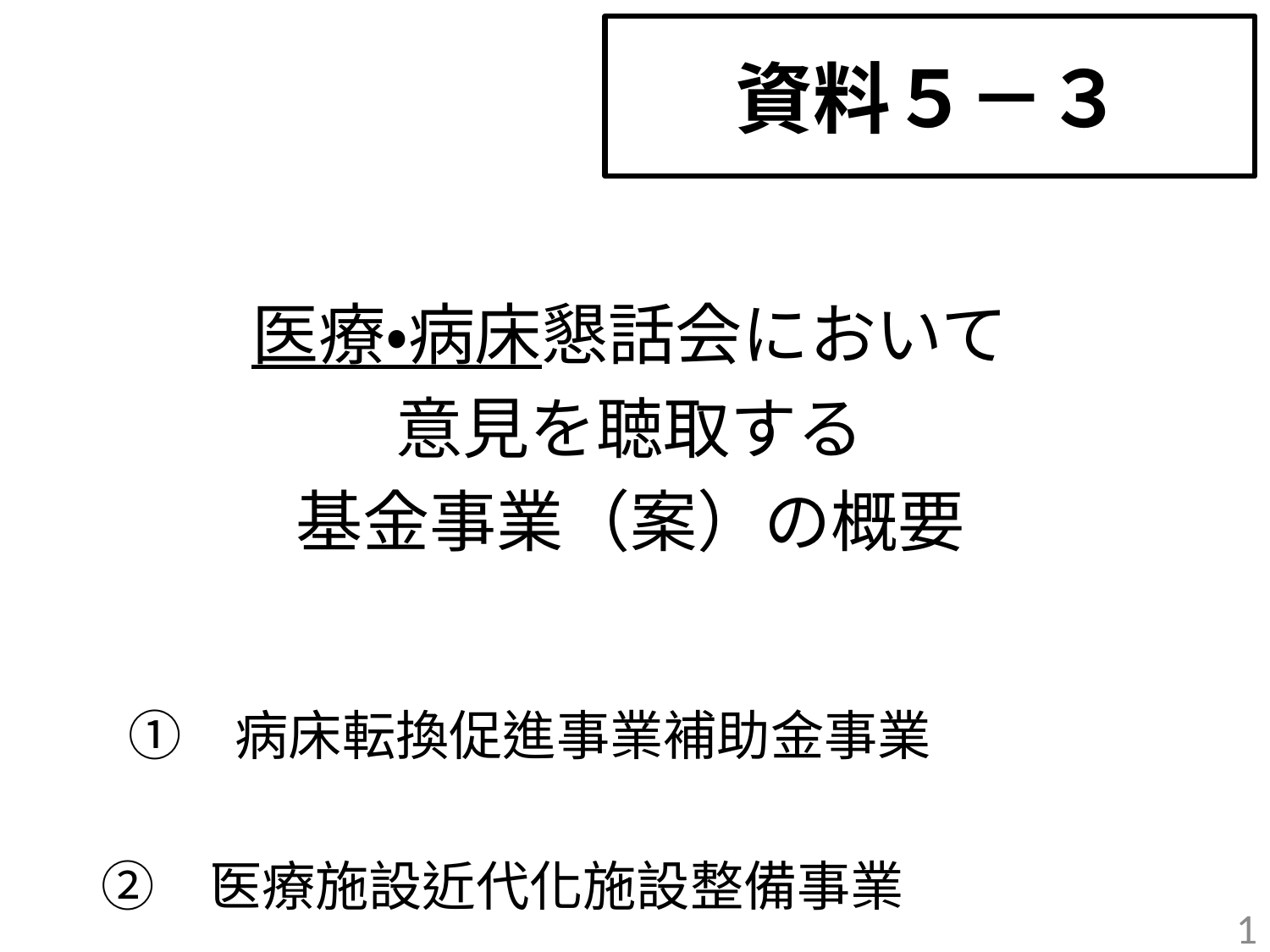

# 資料５－３
医療・病床懇話会において
意見を聴取する
基金事業（案）の概要

　　①　病床転換促進事業補助金事業

　②　医療施設近代化施設整備事業
1